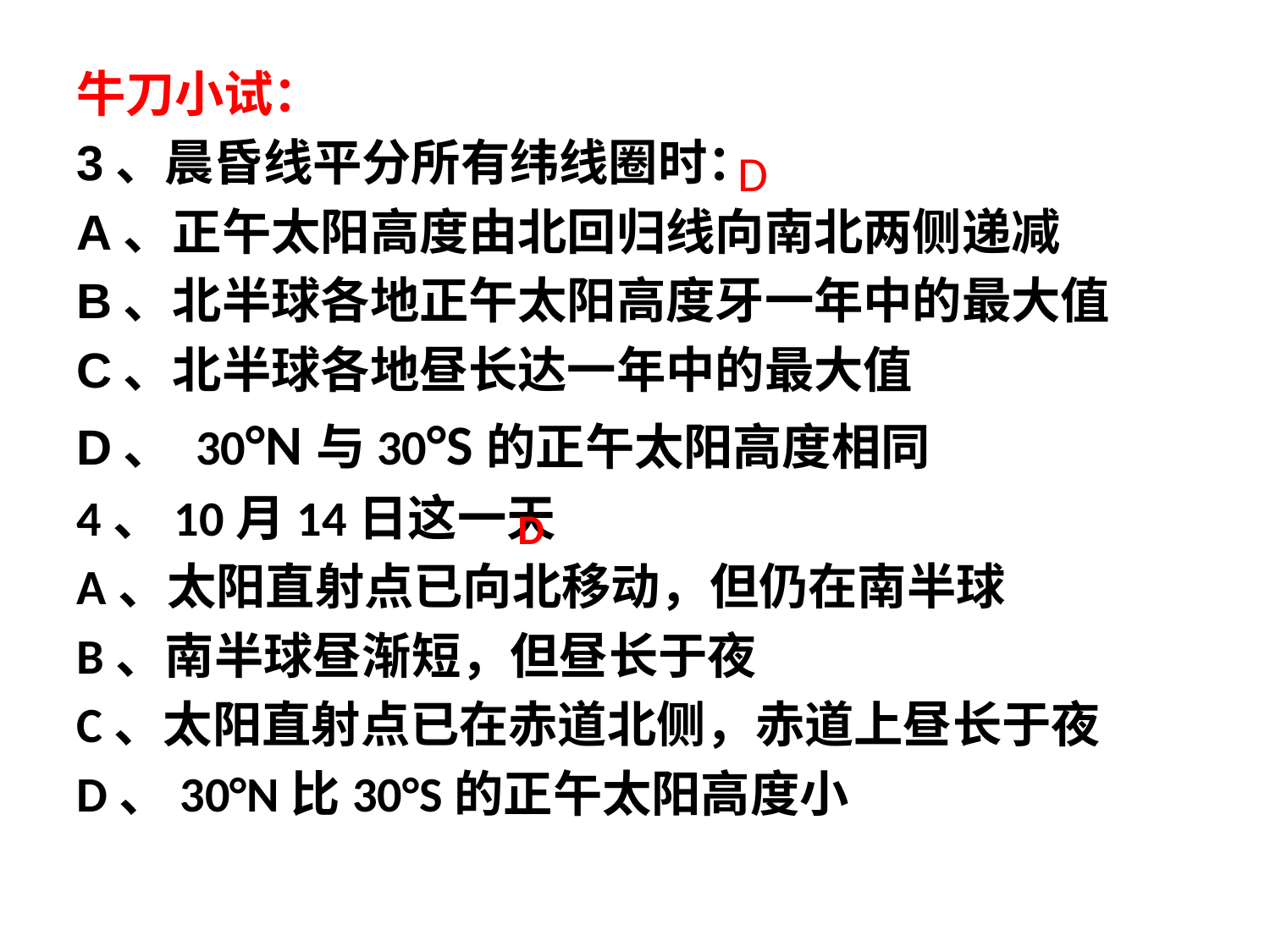

牛刀小试：
3、晨昏线平分所有纬线圈时：
A、正午太阳高度由北回归线向南北两侧递减
B、北半球各地正午太阳高度牙一年中的最大值
C、北半球各地昼长达一年中的最大值
D、 30°N与30°S的正午太阳高度相同
4、10月14日这一天
A、太阳直射点已向北移动，但仍在南半球
B、南半球昼渐短，但昼长于夜
C、太阳直射点已在赤道北侧，赤道上昼长于夜
D、30°N比30°S的正午太阳高度小

D
D